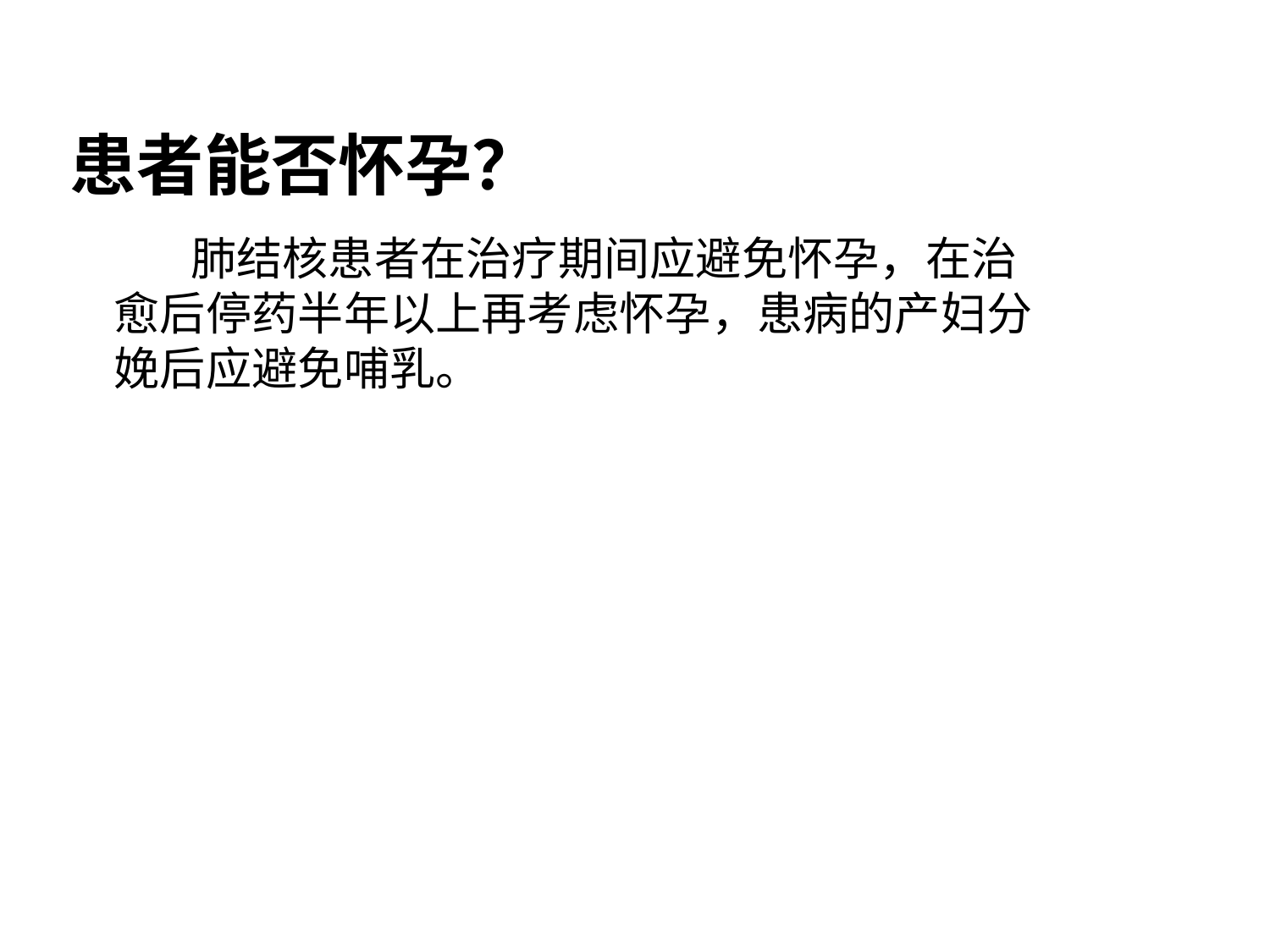

# 患者能否怀孕？
          肺结核患者在治疗期间应避免怀孕，在治愈后停药半年以上再考虑怀孕，患病的产妇分娩后应避免哺乳。